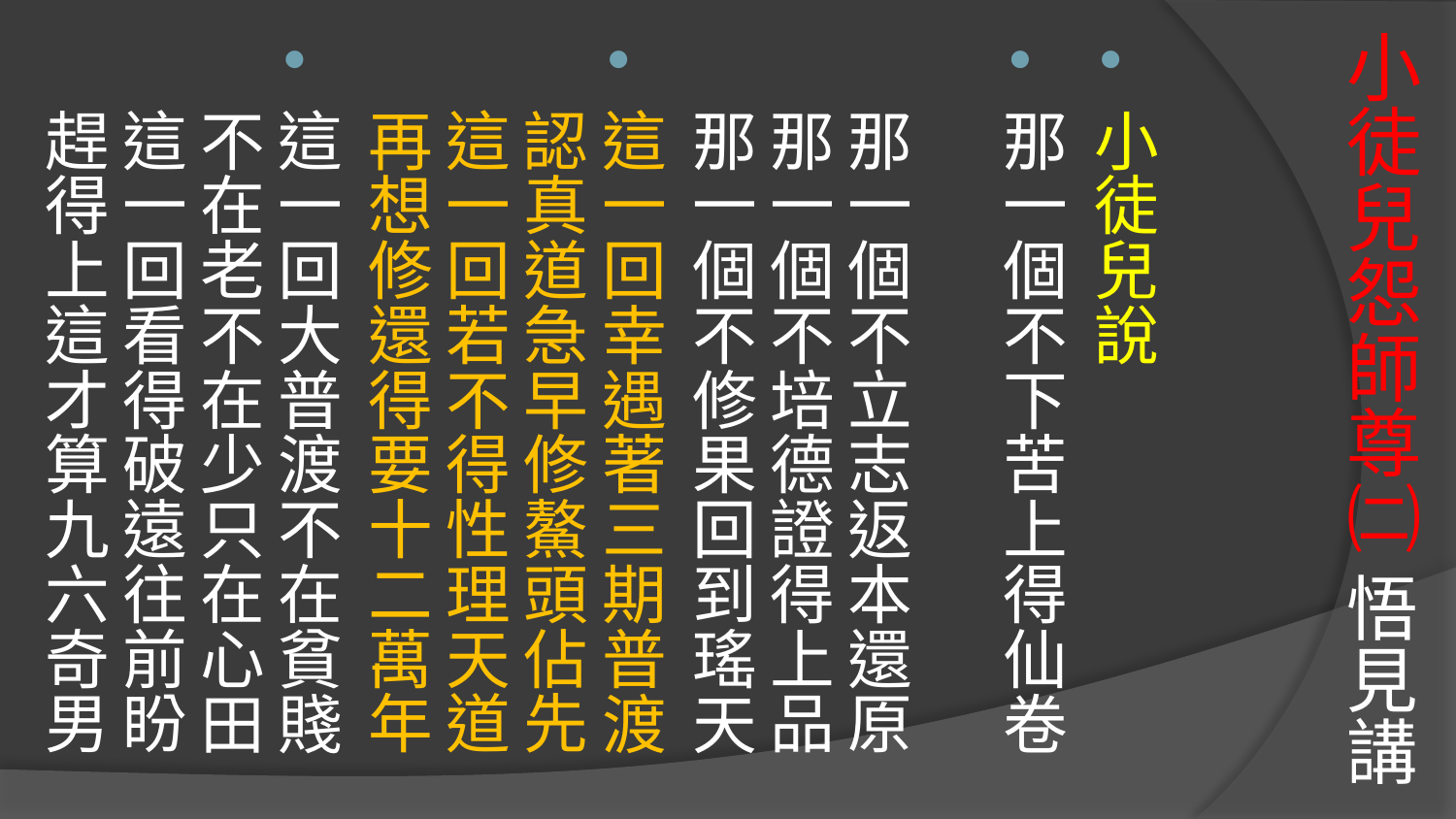

# 小徒兒怨師尊㈡ 悟見講
小徒兒說
那一個不下苦上得仙卷                                            那一個不立志返本還原
那一個不培德證得上品
那一個不修果回到瑤天
這一回幸遇著三期普渡
認真道急早修鰲頭佔先
這一回若不得性理天道
再想修還得要十二萬年
這一回大普渡不在貧賤
不在老不在少只在心田
這一回看得破遠往前盼
趕得上這才算九六奇男